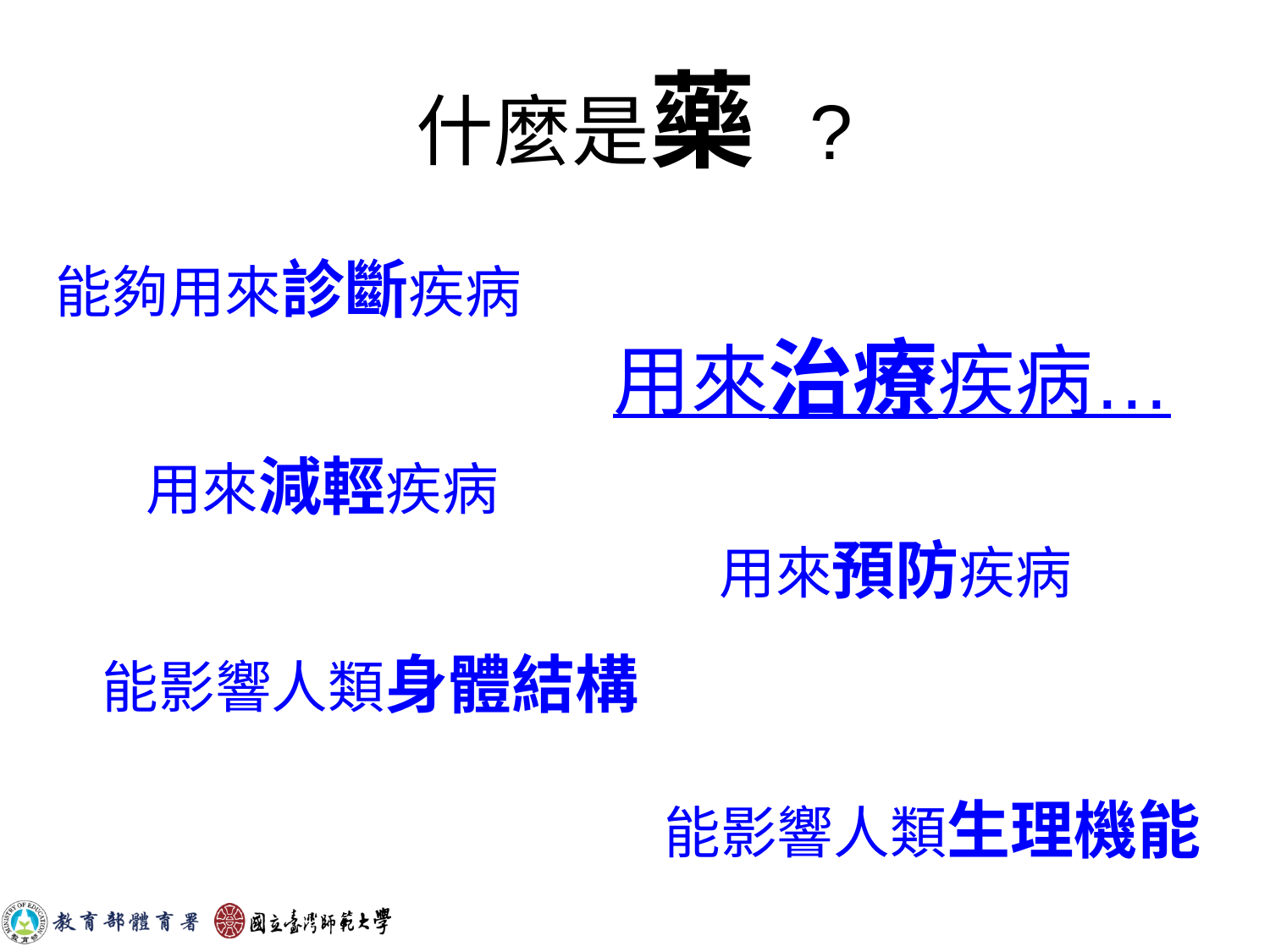

什麼是藥 ?
能夠用來診斷疾病
用來治療疾病…
用來減輕疾病
用來預防疾病
能影響人類身體結構
能影響人類生理機能